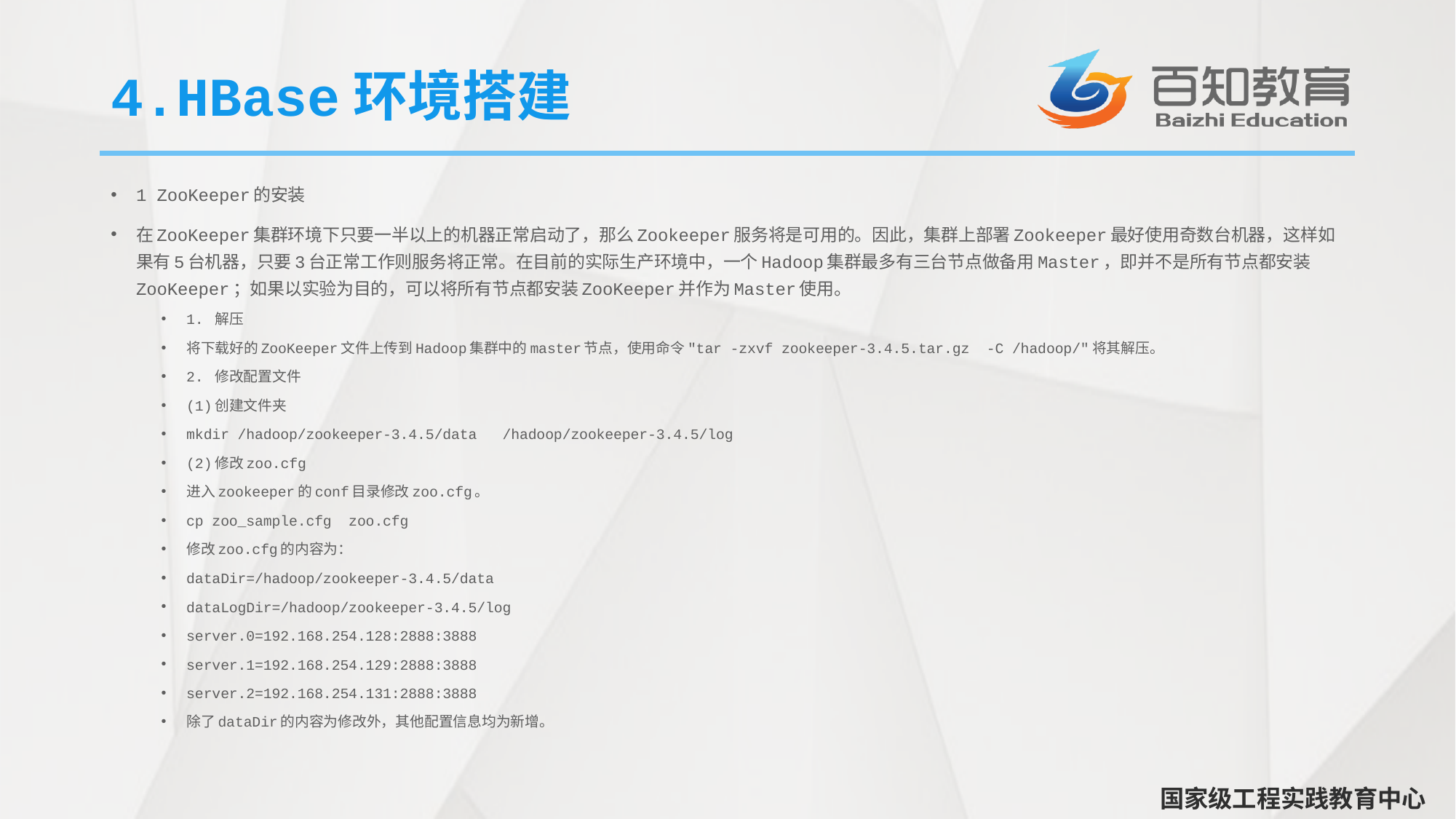

# 4.HBase环境搭建
1 ZooKeeper的安装
在ZooKeeper集群环境下只要一半以上的机器正常启动了，那么Zookeeper服务将是可用的。因此，集群上部署Zookeeper最好使用奇数台机器，这样如果有5台机器，只要3台正常工作则服务将正常。在目前的实际生产环境中，一个Hadoop集群最多有三台节点做备用Master，即并不是所有节点都安装ZooKeeper；如果以实验为目的，可以将所有节点都安装ZooKeeper并作为Master使用。
1. 解压
将下载好的ZooKeeper文件上传到Hadoop集群中的master节点，使用命令"tar -zxvf zookeeper-3.4.5.tar.gz  -C /hadoop/"将其解压。
2. 修改配置文件
(1)创建文件夹
mkdir /hadoop/zookeeper-3.4.5/data   /hadoop/zookeeper-3.4.5/log
(2)修改zoo.cfg
进入zookeeper的conf目录修改zoo.cfg。
cp zoo_sample.cfg  zoo.cfg
修改zoo.cfg的内容为：
dataDir=/hadoop/zookeeper-3.4.5/data
dataLogDir=/hadoop/zookeeper-3.4.5/log
server.0=192.168.254.128:2888:3888
server.1=192.168.254.129:2888:3888
server.2=192.168.254.131:2888:3888
除了dataDir的内容为修改外，其他配置信息均为新增。